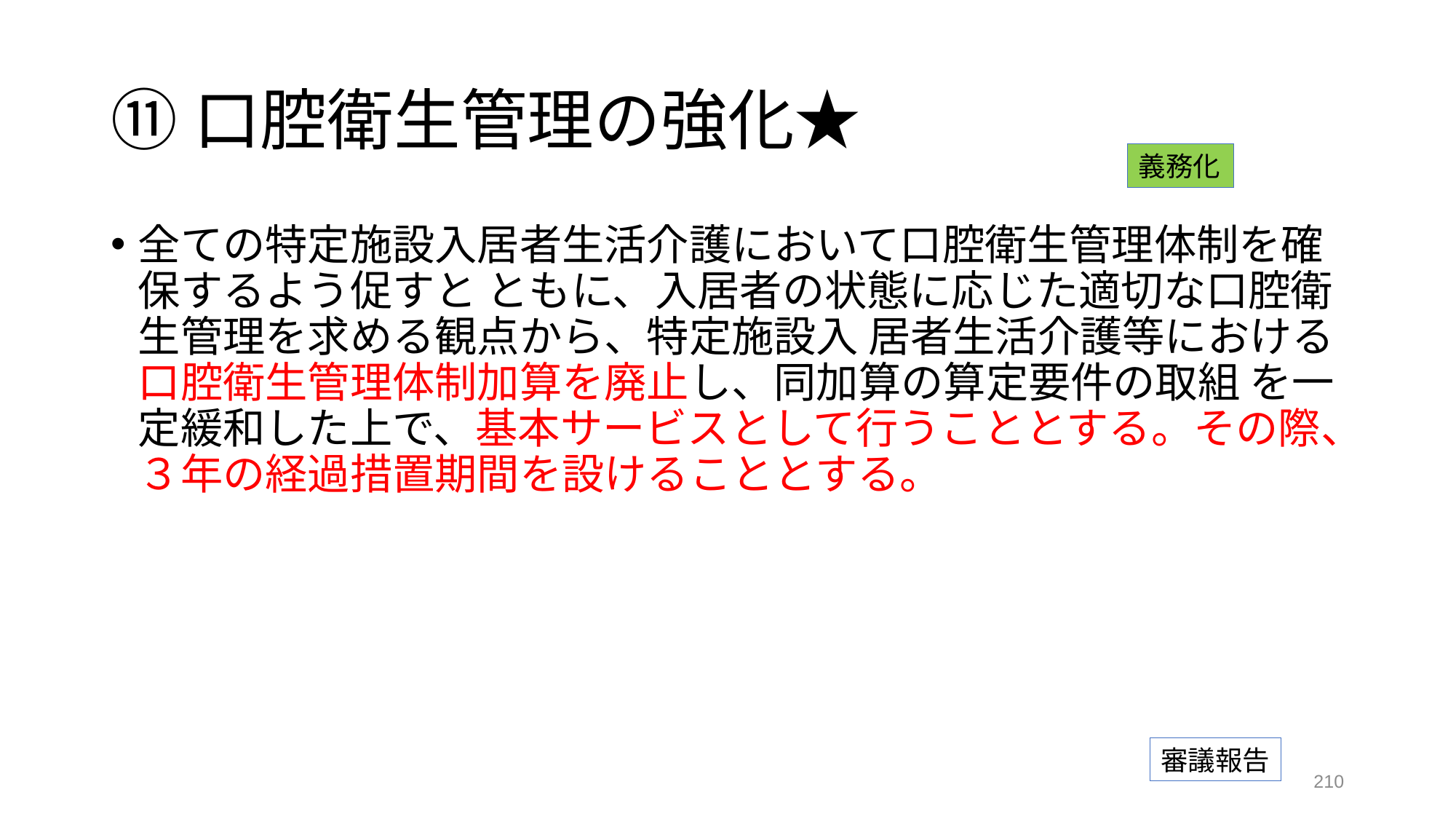

# ⑪口腔衛生管理の強化★
義務化
全ての特定施設入居者生活介護において口腔衛生管理体制を確保するよう促すと ともに、入居者の状態に応じた適切な口腔衛生管理を求める観点から、特定施設入 居者生活介護等における口腔衛生管理体制加算を廃止し、同加算の算定要件の取組 を一定緩和した上で、基本サービスとして行うこととする。その際、３年の経過措置期間を設けることとする。
審議報告
210